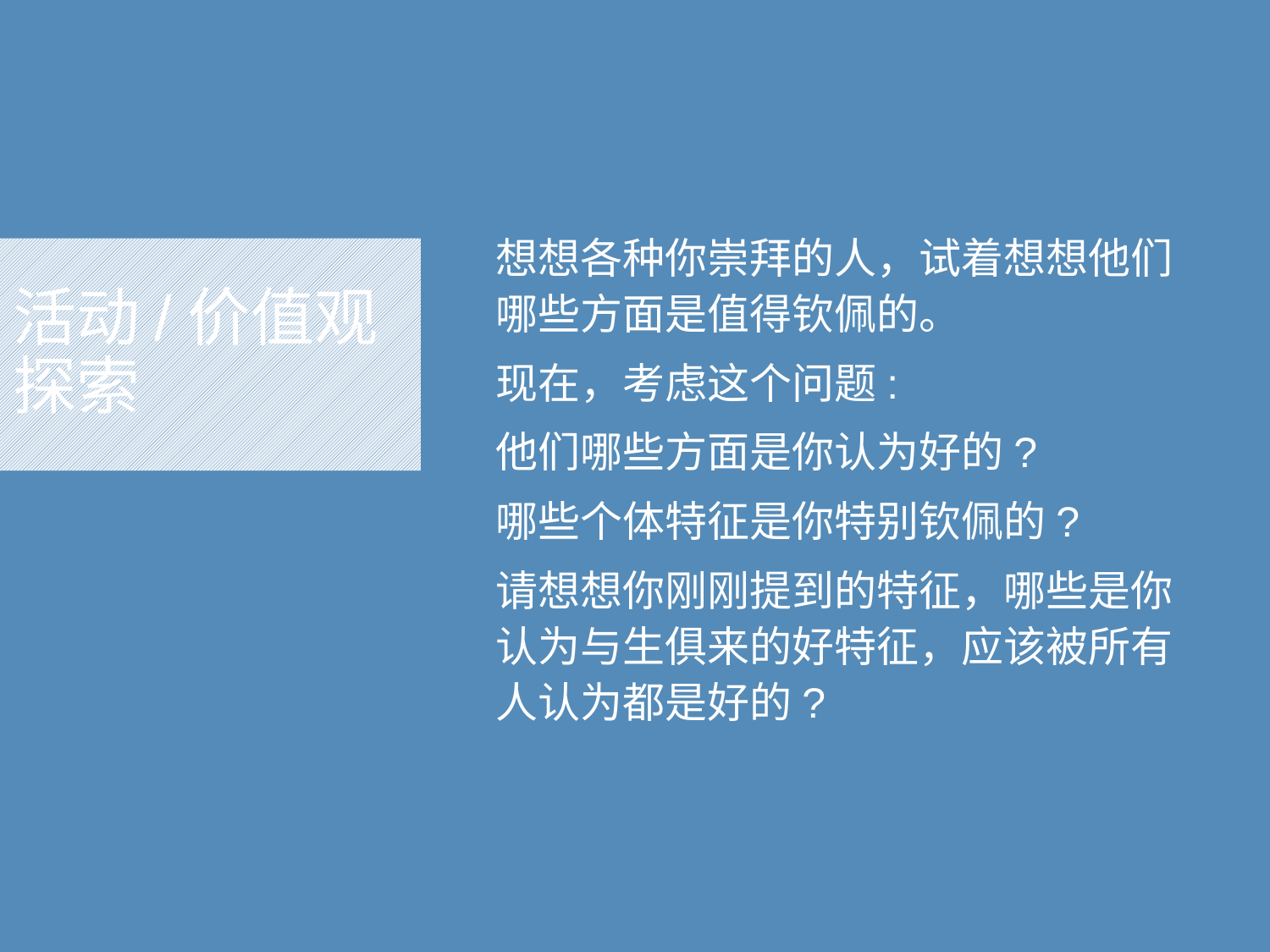

想想各种你崇拜的人，试着想想他们哪些方面是值得钦佩的。
现在，考虑这个问题:
他们哪些方面是你认为好的?
哪些个体特征是你特别钦佩的?
请想想你刚刚提到的特征，哪些是你认为与生俱来的好特征，应该被所有人认为都是好的?
# 活动/价值观探索